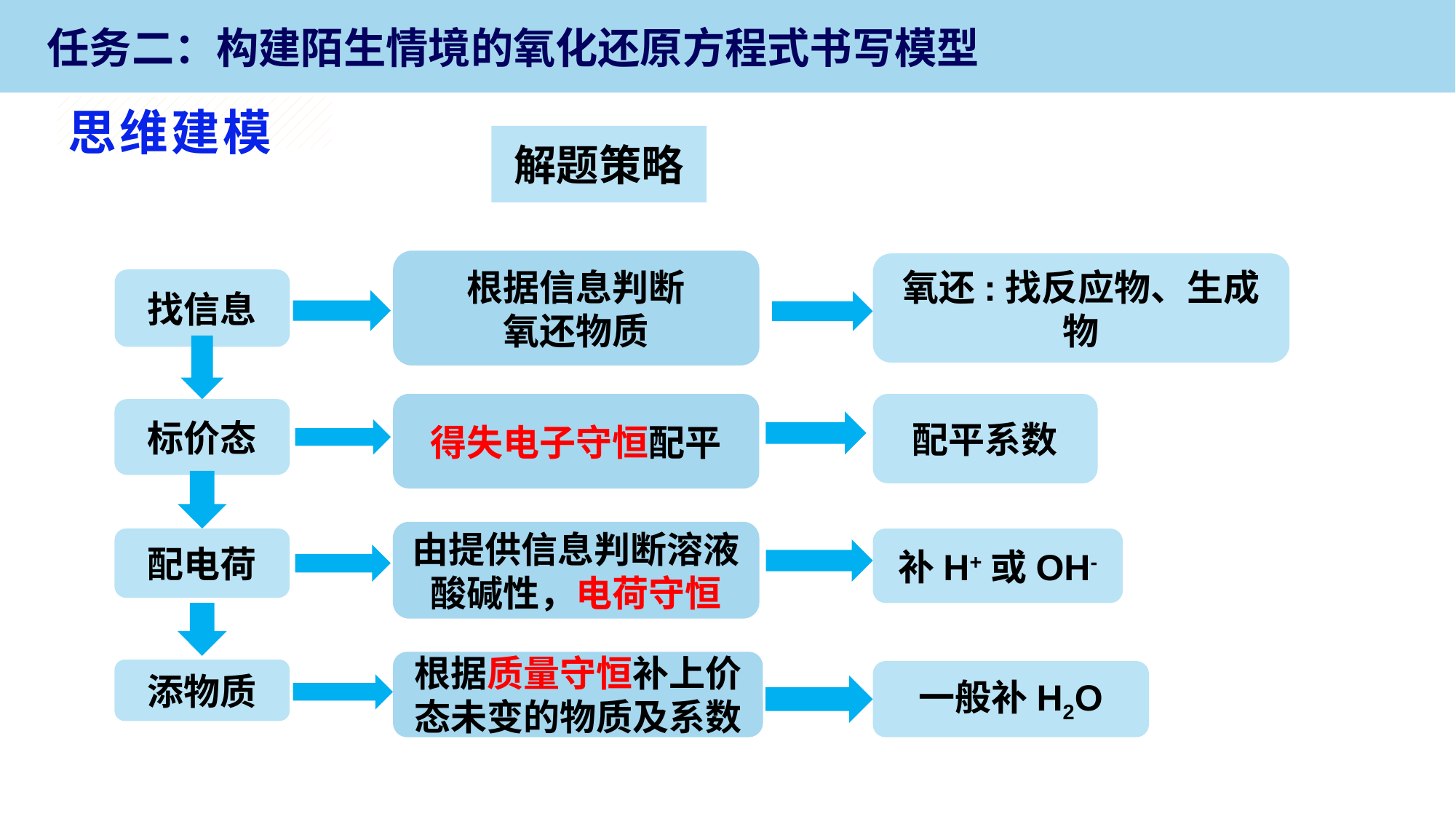

任务二：构建陌生情境的氧化还原方程式书写模型
思维建模
解题策略
根据信息判断
氧还物质
氧还:找反应物、生成物
找信息

得失电子守恒配平
配平系数
标价态

由提供信息判断溶液酸碱性，电荷守恒
配电荷
补H+或OH-

根据质量守恒补上价态未变的物质及系数
添物质
一般补H2O